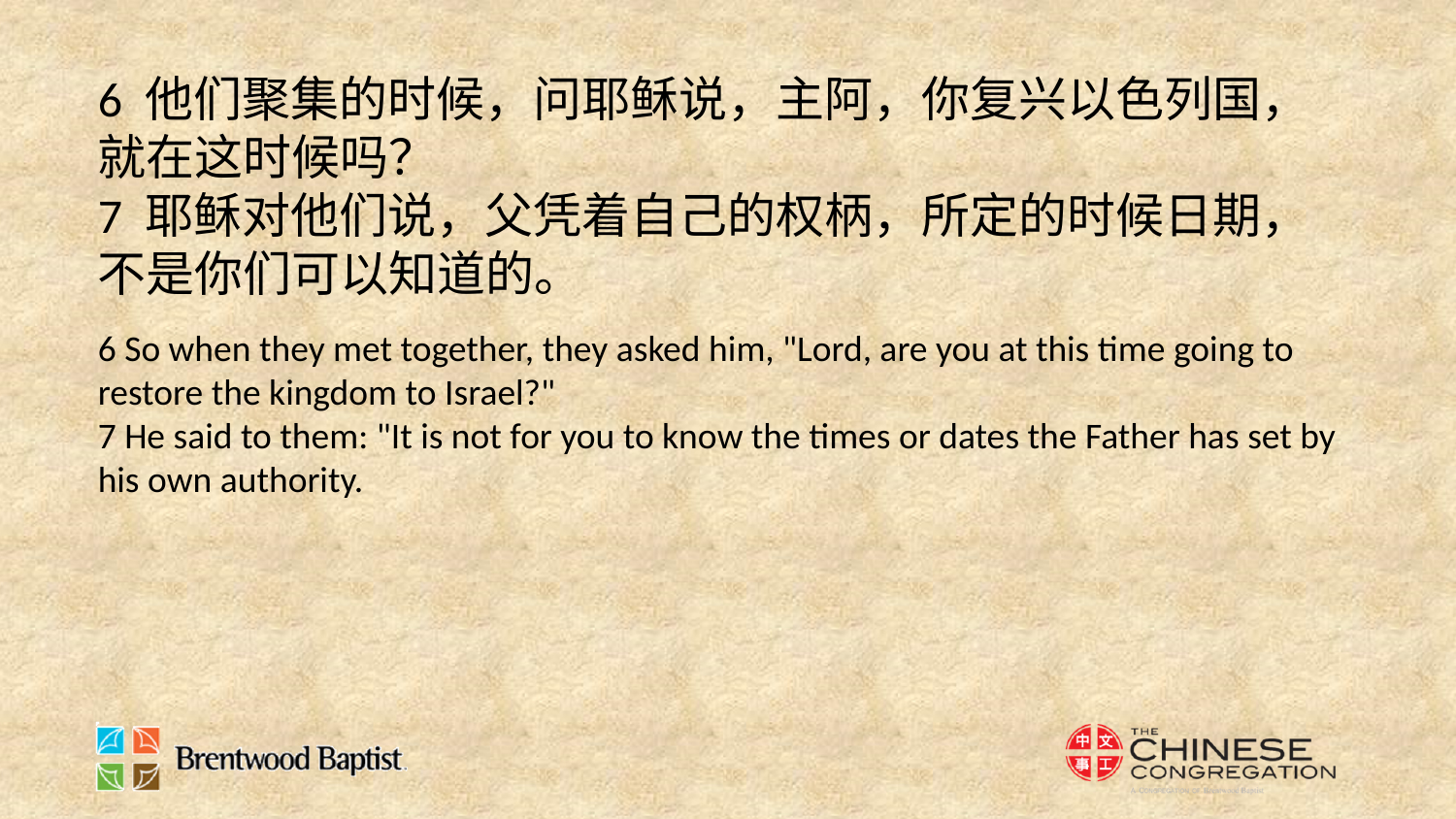

6 他们聚集的时候，问耶稣说，主阿，你复兴以色列国，就在这时候吗？
7 耶稣对他们说，父凭着自己的权柄，所定的时候日期，不是你们可以知道的。

6 So when they met together, they asked him, "Lord, are you at this time going to restore the kingdom to Israel?"
7 He said to them: "It is not for you to know the times or dates the Father has set by his own authority.